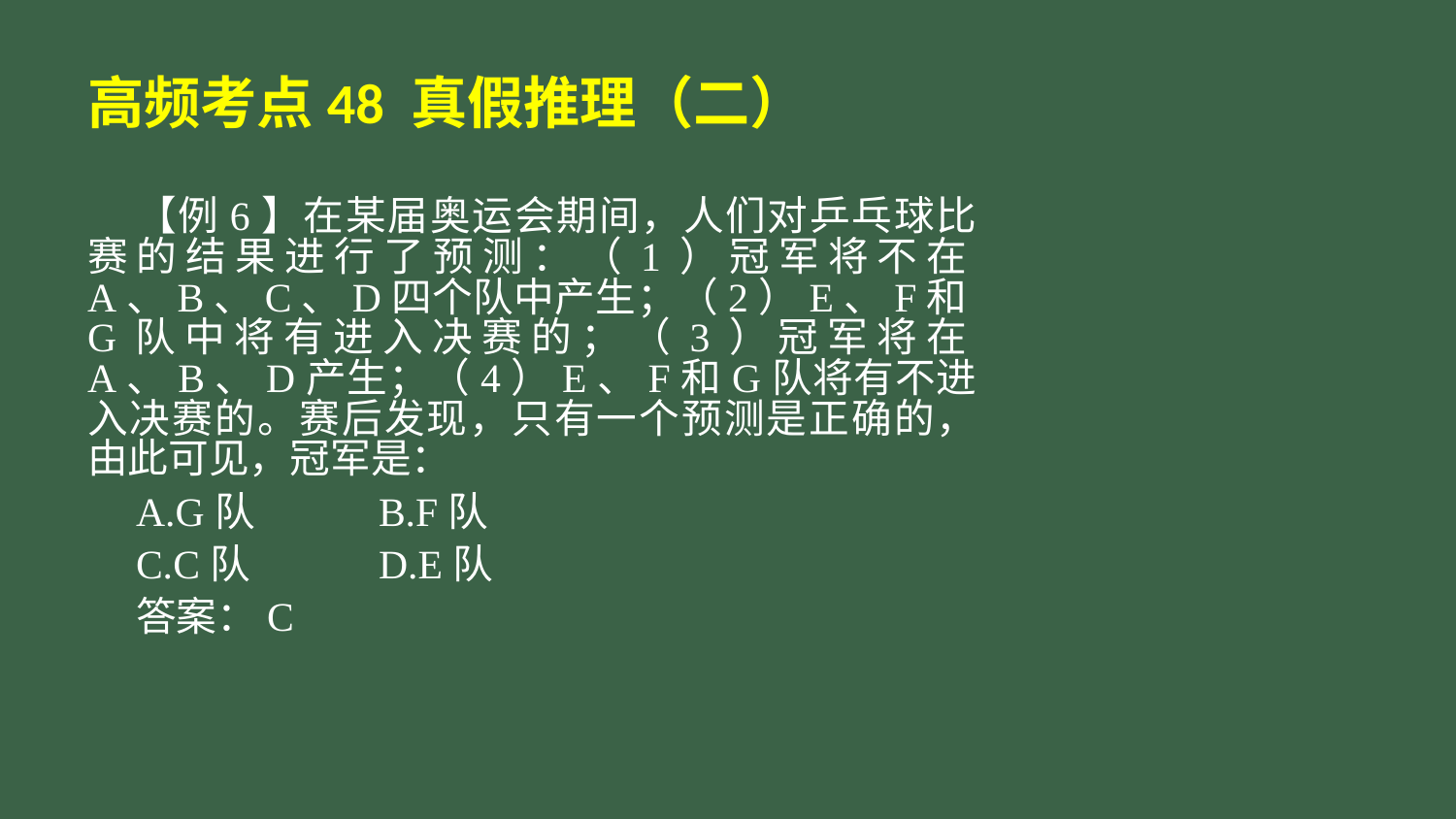

# 高频考点48 真假推理（二）
【例6】在某届奥运会期间，人们对乒乓球比赛的结果进行了预测：（1）冠军将不在A、B、C、D四个队中产生；（2）E、F和G队中将有进入决赛的；（3）冠军将在A、B、D产生；（4）E、F和G队将有不进入决赛的。赛后发现，只有一个预测是正确的，由此可见，冠军是：
A.G队	B.F队
C.C队	D.E队
答案：C